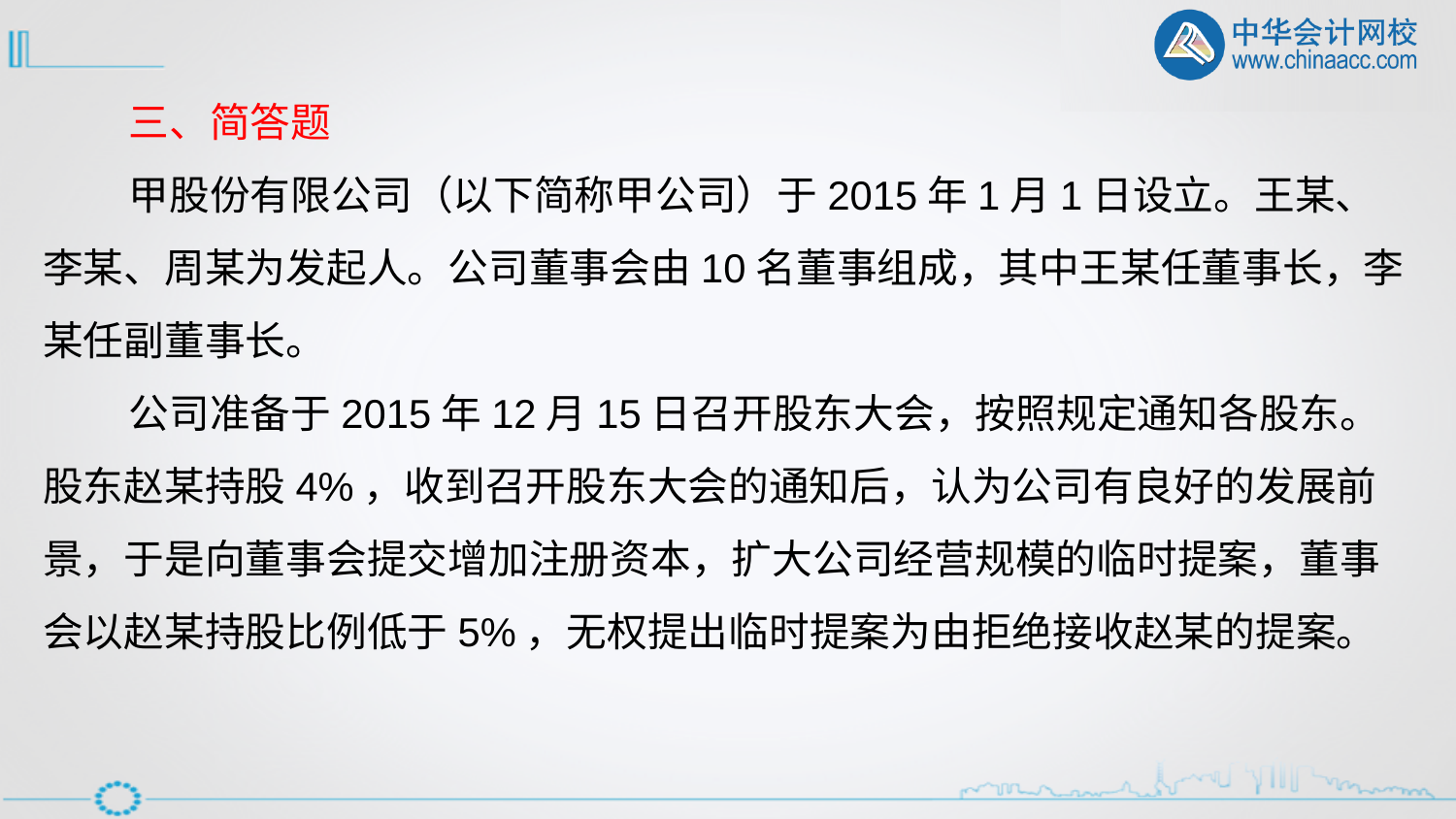

三、简答题
甲股份有限公司（以下简称甲公司）于2015年1月1日设立。王某、李某、周某为发起人。公司董事会由10名董事组成，其中王某任董事长，李某任副董事长。
公司准备于2015年12月15日召开股东大会，按照规定通知各股东。股东赵某持股4%，收到召开股东大会的通知后，认为公司有良好的发展前景，于是向董事会提交增加注册资本，扩大公司经营规模的临时提案，董事会以赵某持股比例低于5%，无权提出临时提案为由拒绝接收赵某的提案。